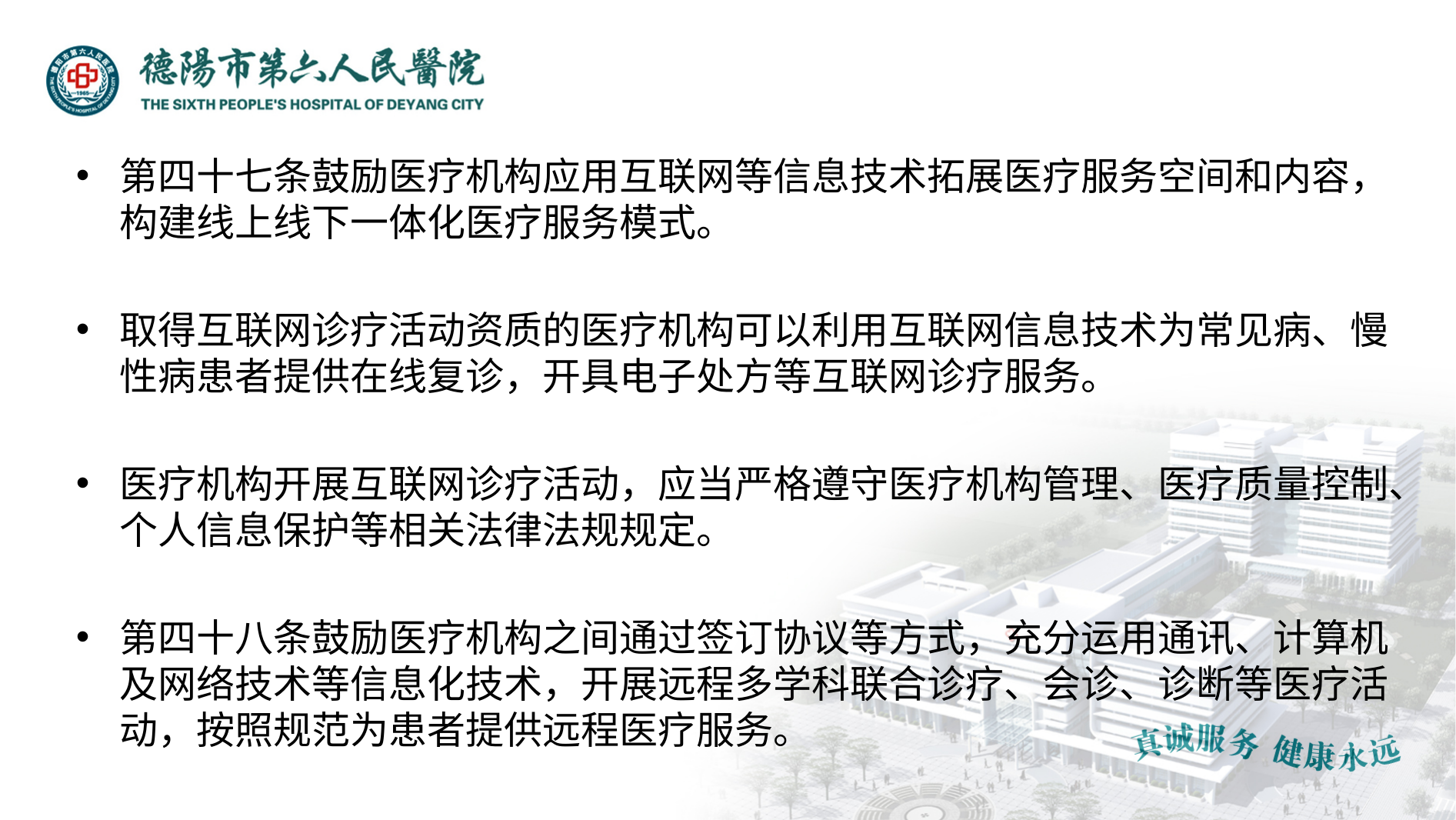

#
第四十七条鼓励医疗机构应用互联网等信息技术拓展医疗服务空间和内容，构建线上线下一体化医疗服务模式。

取得互联网诊疗活动资质的医疗机构可以利用互联网信息技术为常见病、慢性病患者提供在线复诊，开具电子处方等互联网诊疗服务。

医疗机构开展互联网诊疗活动，应当严格遵守医疗机构管理、医疗质量控制、个人信息保护等相关法律法规规定。

第四十八条鼓励医疗机构之间通过签订协议等方式，充分运用通讯、计算机及网络技术等信息化技术，开展远程多学科联合诊疗、会诊、诊断等医疗活动，按照规范为患者提供远程医疗服务。